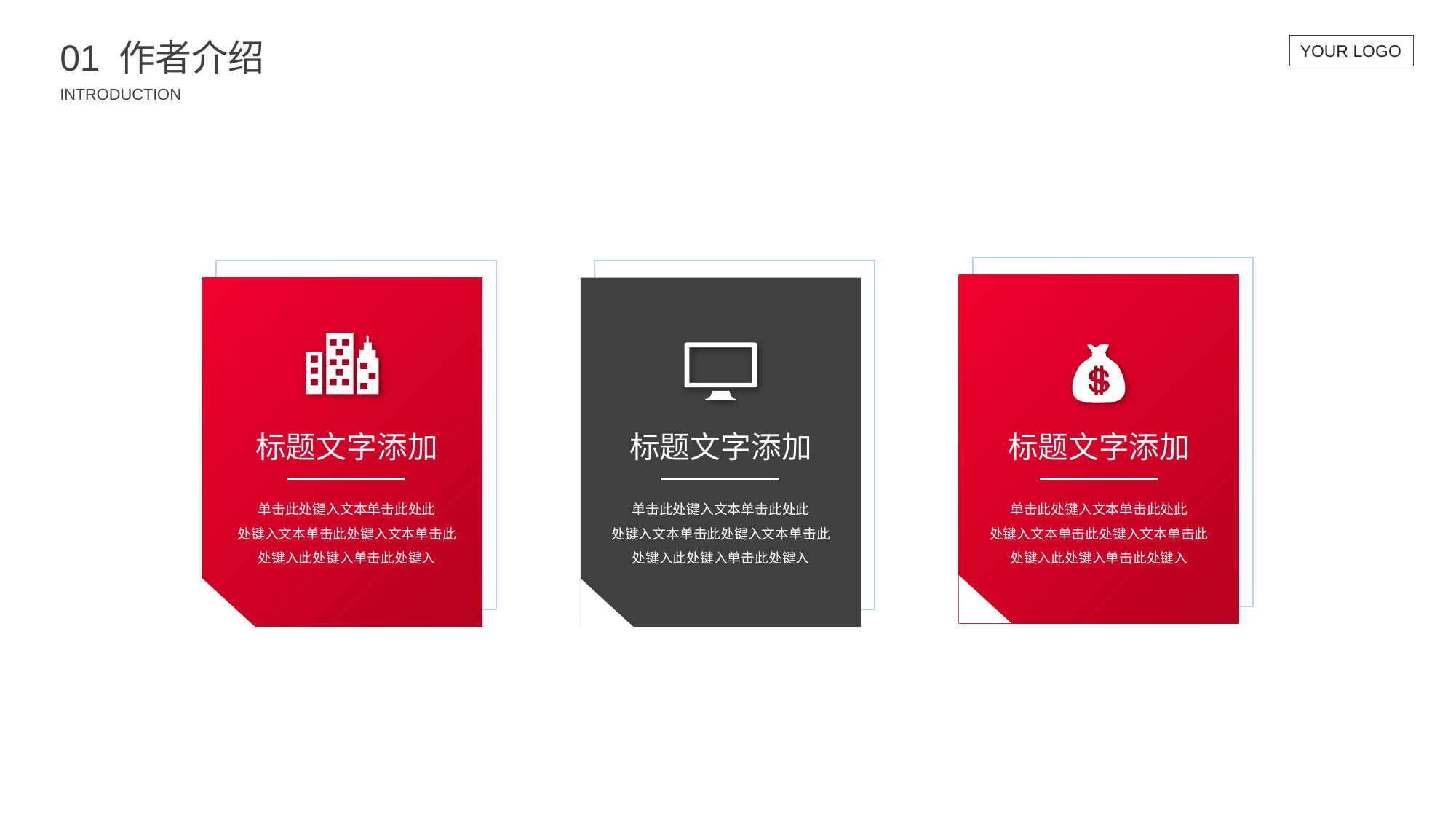

BY YUSHEN
01 作者介绍
INTRODUCTION
YOUR LOGO

标题文字添加
单击此处键入文本单击此处此
处键入文本单击此处键入文本单击此处键入此处键入单击此处键入

标题文字添加
单击此处键入文本单击此处此
处键入文本单击此处键入文本单击此处键入此处键入单击此处键入

标题文字添加
单击此处键入文本单击此处此
处键入文本单击此处键入文本单击此处键入此处键入单击此处键入